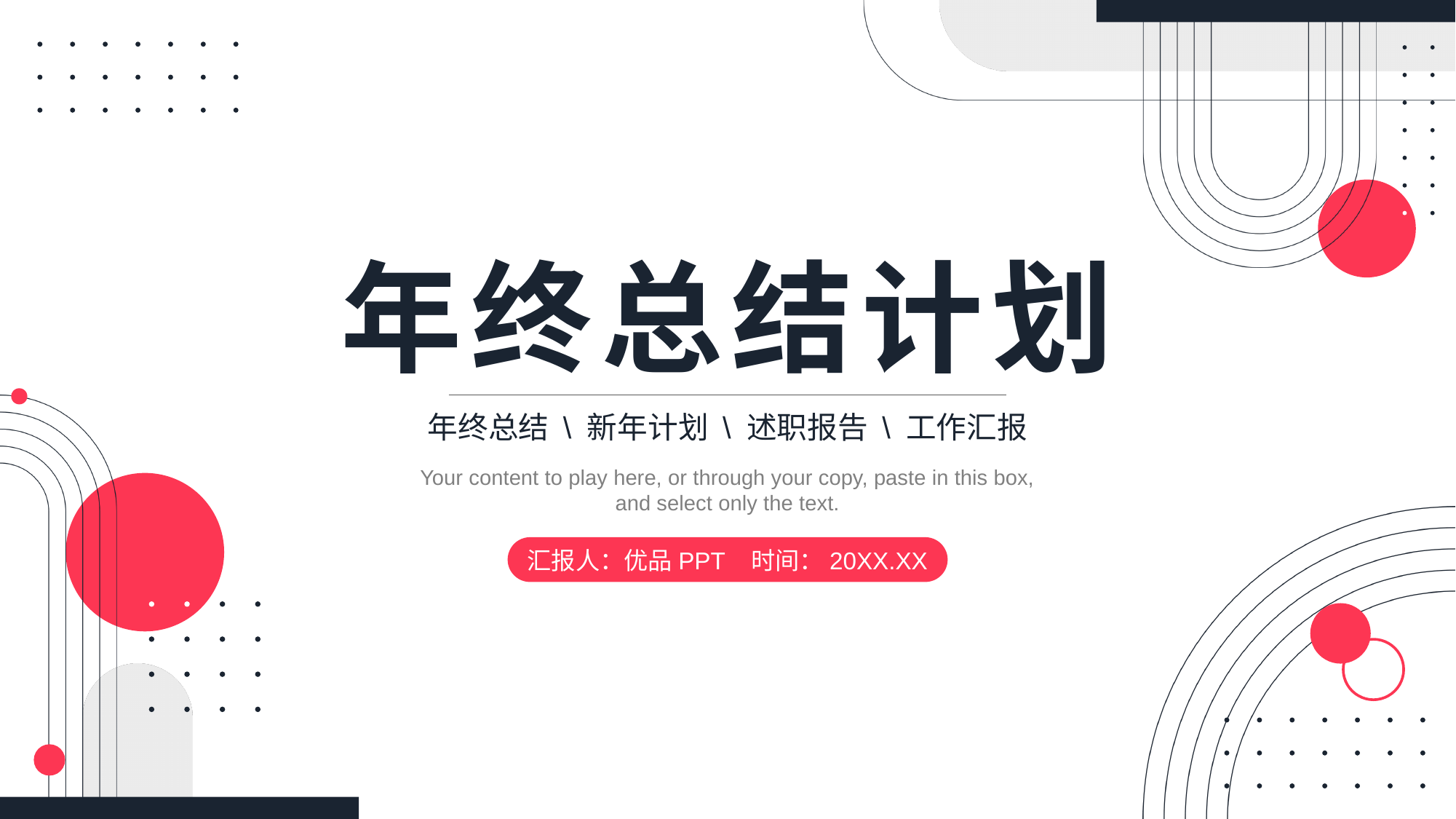

年终总结计划
年终总结 \ 新年计划 \ 述职报告 \ 工作汇报
Your content to play here, or through your copy, paste in this box, and select only the text.
汇报人：优品PPT   时间：20XX.XX